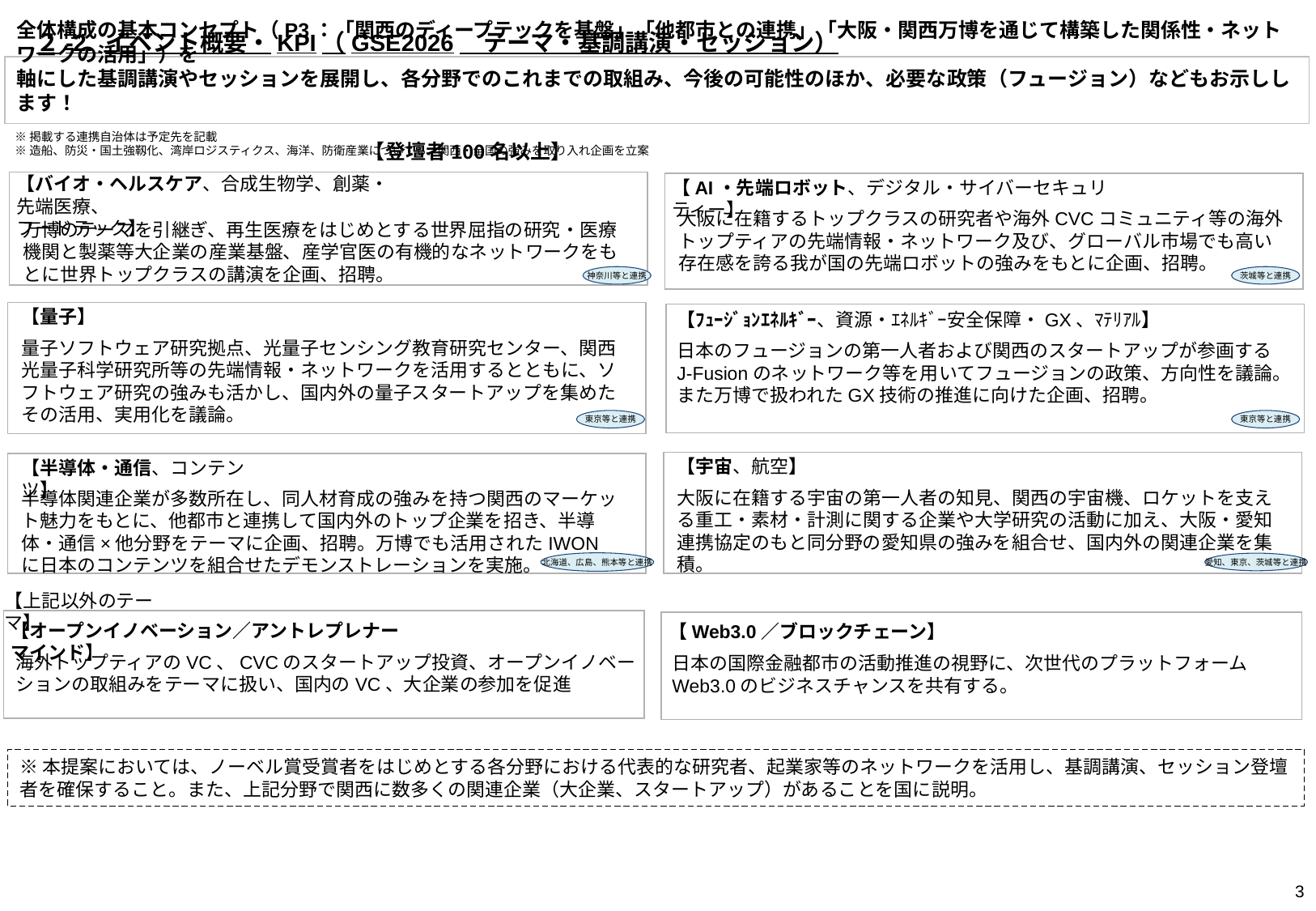

# ２-2. イベント概要・KPI（GSE2026　テーマ・基調講演・セッション）
全体構成の基本コンセプト（P3：「関西のディープテックを基盤」「他都市との連携」「大阪・関西万博を通じて構築した関係性・ネットワークの活用」）を
軸にした基調講演やセッションを展開し、各分野でのこれまでの取組み、今後の可能性のほか、必要な政策（フュージョン）などもお示しします！
　　　　　　　　　　　　　　　　　　　　　　　　　　　　　　　　　　　　　　　　　　　　　　　　　　　　　　　　　　　　　　　　　　　　　　　　　　　　　　　　 【登壇者100名以上】
※掲載する連携自治体は予定先を記載
※造船、防災・国土強靱化、湾岸ロジスティクス、海洋、防衛産業についても、関西・全国の強みを取り入れ企画を立案
【バイオ・ヘルスケア、合成生物学、創薬・先端医療、
フードテック】
【AI・先端ロボット、デジタル・サイバーセキュリティー】

大阪に在籍するトップクラスの研究者や海外CVCコミュニティ等の海外トップティアの先端情報・ネットワーク及び、グローバル市場でも高い存在感を誇る我が国の先端ロボットの強みをもとに企画、招聘。
万博のテーマを引継ぎ、再生医療をはじめとする世界屈指の研究・医療機関と製薬等大企業の産業基盤、産学官医の有機的なネットワークをもとに世界トップクラスの講演を企画、招聘。
神奈川等と連携
茨城等と連携
【量子】
【ﾌｭｰｼﾞｮﾝｴﾈﾙｷﾞｰ、資源・ｴﾈﾙｷﾞｰ安全保障・GX、ﾏﾃﾘｱﾙ】

量子ソフトウェア研究拠点、光量子センシング教育研究センター、関西光量子科学研究所等の先端情報・ネットワークを活用するとともに、ソフトウェア研究の強みも活かし、国内外の量子スタートアップを集めたその活用、実用化を議論。
日本のフュージョンの第一人者および関西のスタートアップが参画するJ-Fusionのネットワーク等を用いてフュージョンの政策、方向性を議論。また万博で扱われたGX技術の推進に向けた企画、招聘。

東京等と連携
東京等と連携
【宇宙、航空】
【半導体・通信、コンテンツ】

大阪に在籍する宇宙の第一人者の知見、関西の宇宙機、ロケットを支える重工・素材・計測に関する企業や大学研究の活動に加え、大阪・愛知連携協定のもと同分野の愛知県の強みを組合せ、国内外の関連企業を集積。
半導体関連企業が多数所在し、同人材育成の強みを持つ関西のマーケット魅力をもとに、他都市と連携して国内外のトップ企業を招き、半導体・通信×他分野をテーマに企画、招聘。万博でも活用されたIWONに日本のコンテンツを組合せたデモンストレーションを実施。

北海道、広島、熊本等と連携
愛知、東京、茨城等と連携
【上記以外のテーマ】

【オープンイノベーション／アントレプレナーマインド】
【Web3.0／ブロックチェーン】
海外トップティアのVC、CVCのスタートアップ投資、オープンイノベーションの取組みをテーマに扱い、国内のVC、大企業の参加を促進
日本の国際金融都市の活動推進の視野に、次世代のプラットフォームWeb3.0のビジネスチャンスを共有する。
※本提案においては、ノーベル賞受賞者をはじめとする各分野における代表的な研究者、起業家等のネットワークを活用し、基調講演、セッション登壇者を確保すること。また、上記分野で関西に数多くの関連企業（大企業、スタートアップ）があることを国に説明。
3